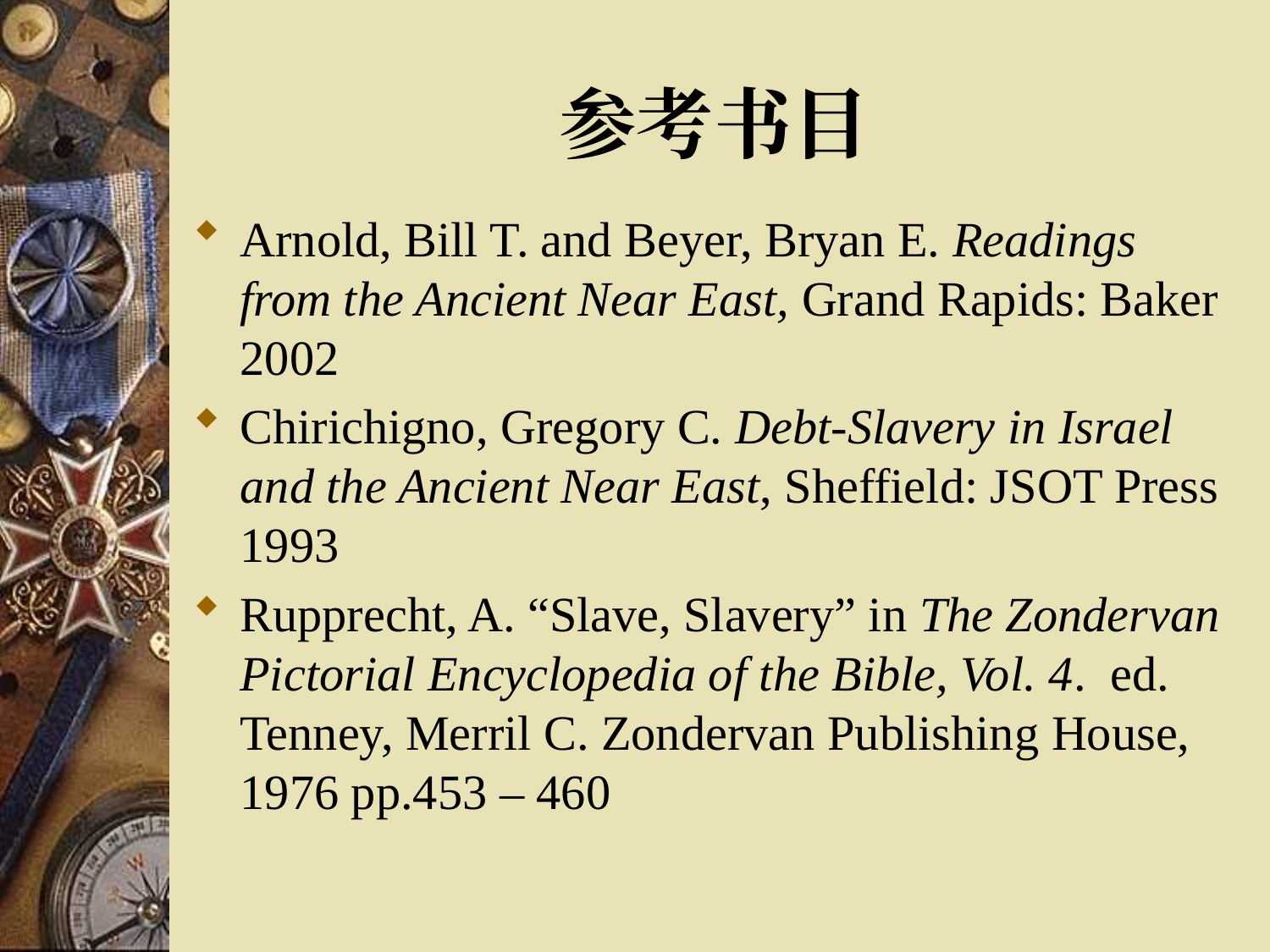

# 参考书目
Arnold, Bill T. and Beyer, Bryan E. Readings from the Ancient Near East, Grand Rapids: Baker 2002
Chirichigno, Gregory C. Debt-Slavery in Israel and the Ancient Near East, Sheffield: JSOT Press 1993
Rupprecht, A. “Slave, Slavery” in The Zondervan Pictorial Encyclopedia of the Bible, Vol. 4.  ed. Tenney, Merril C. Zondervan Publishing House, 1976 pp.453 – 460